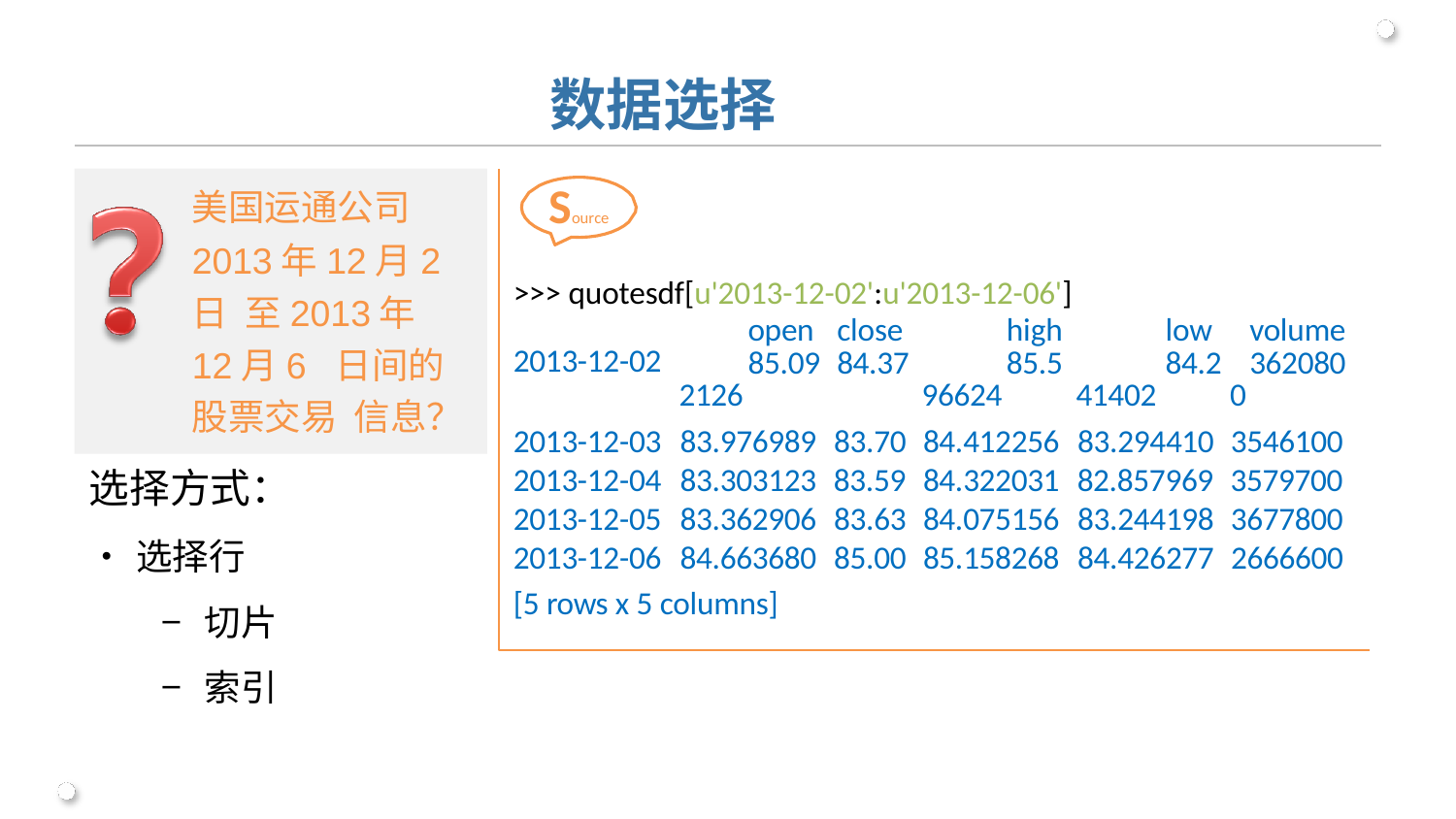

# 数据选择

美国运通公司  2013年12月2日  至2013年12月6  日间的股票交易  信息？

Source
>>> quotesdf[u'2013-12-02':u'2013-12-06']

| 2013-12-02 | open 85.092126 | close 84.37 | high 85.596624 | low 84.241402 | volume 3620800 |
| --- | --- | --- | --- | --- | --- |
| 2013-12-03 | 83.976989 | 83.70 | 84.412256 | 83.294410 | 3546100 |
| 2013-12-04 | 83.303123 | 83.59 | 84.322031 | 82.857969 | 3579700 |
| 2013-12-05 | 83.362906 | 83.63 | 84.075156 | 83.244198 | 3677800 |
| 2013-12-06 | 84.663680 | 85.00 | 85.158268 | 84.426277 | 2666600 |
选择方式：
•	选择行
− 切片
− 索引
[5 rows x 5 columns]